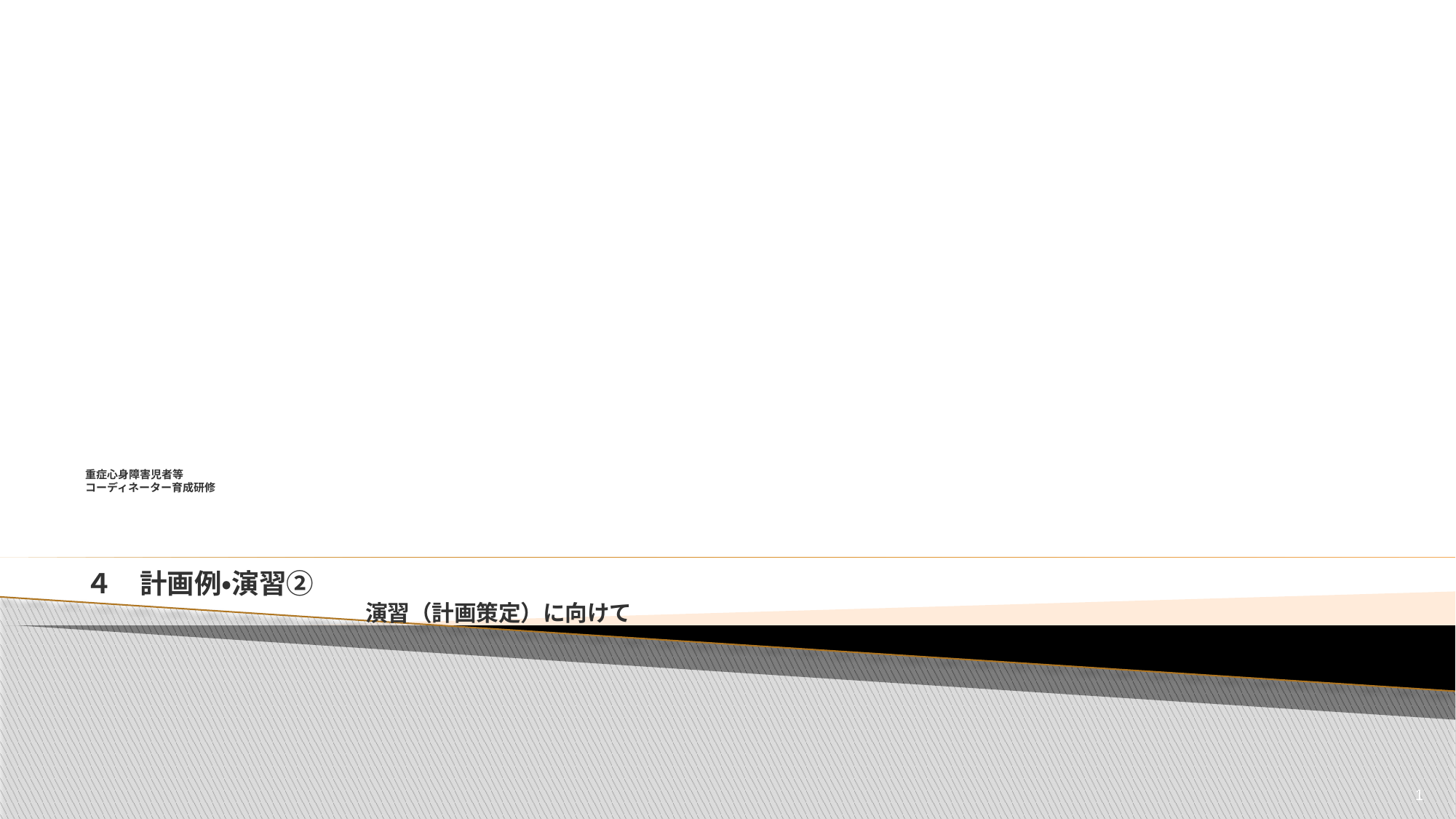

# 重症心身障害児者等 コーディネーター育成研修 ４　計画例・演習② 　　　　　　　　　　　　　　演習（計画策定）に向けて
1